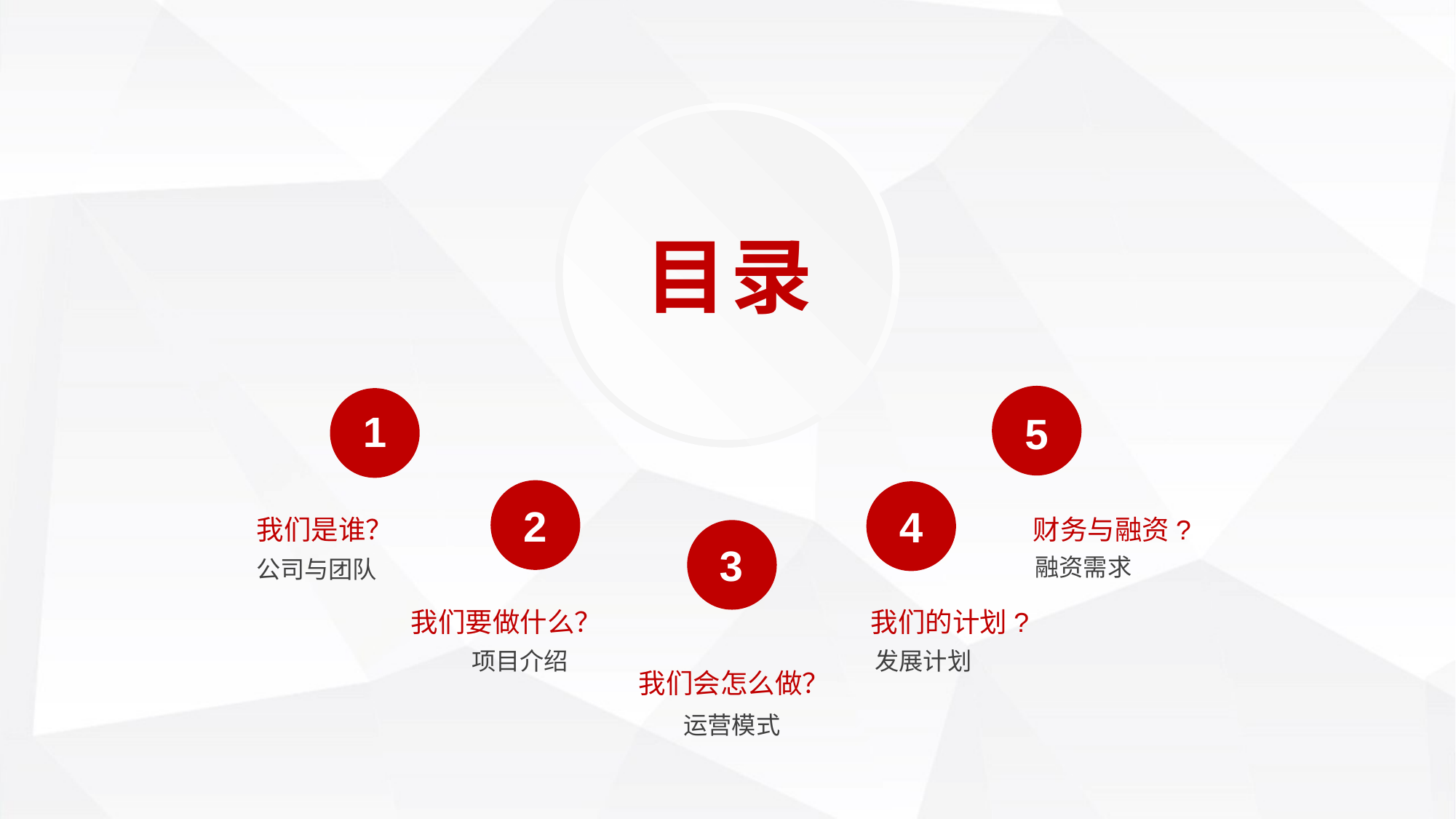

目录

5

1

2

4
我们是谁？
财务与融资?

3
融资需求
 公司与团队
我们要做什么？
我们的计划?
项目介绍
发展计划
我们会怎么做？
运营模式